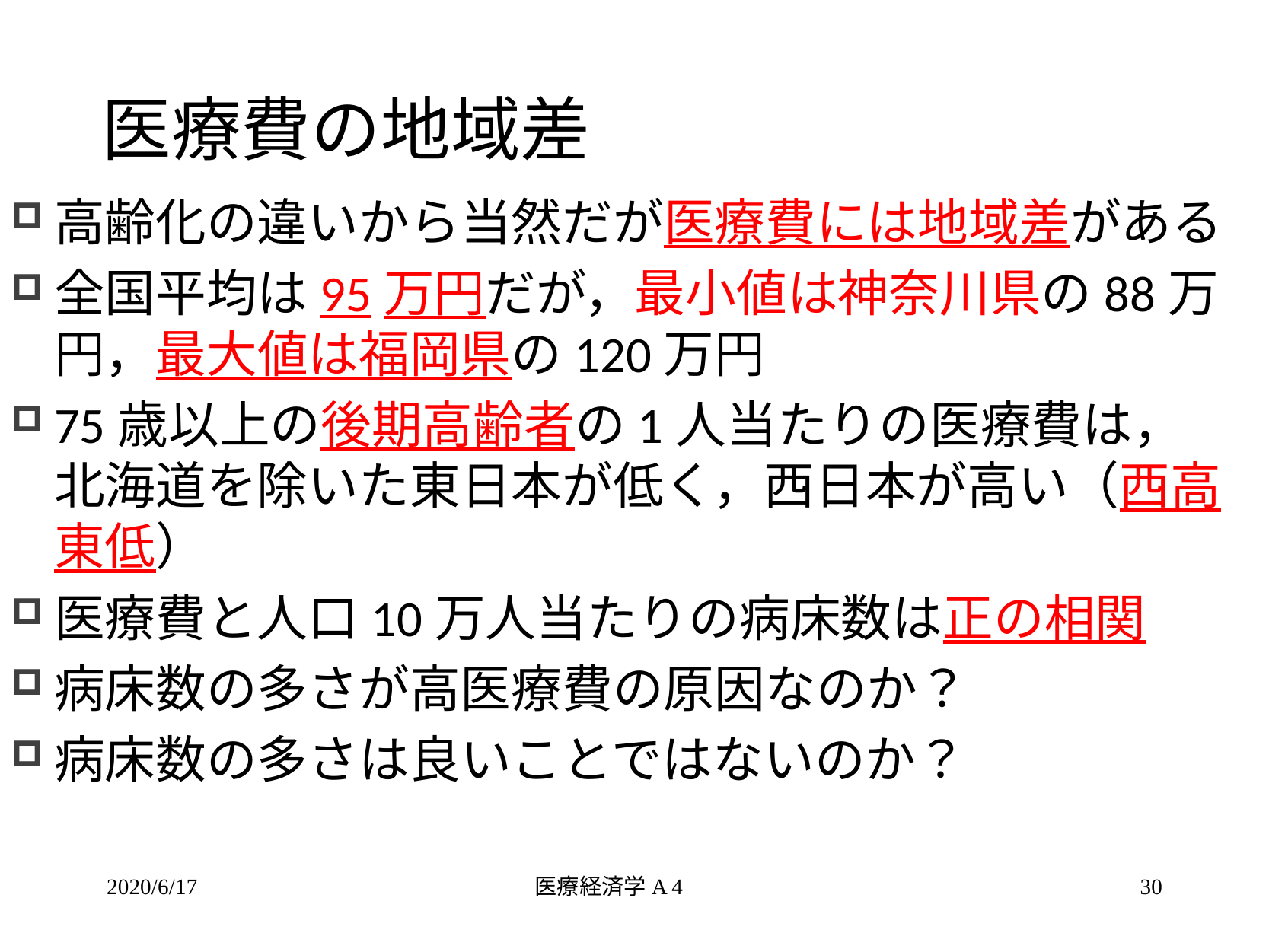

# 医療費の地域差
高齢化の違いから当然だが医療費には地域差がある
全国平均は95万円だが，最小値は神奈川県の88万円，最大値は福岡県の120万円
75歳以上の後期高齢者の1人当たりの医療費は，北海道を除いた東日本が低く，西日本が高い（西高東低）
医療費と人口10万人当たりの病床数は正の相関
病床数の多さが高医療費の原因なのか？
病床数の多さは良いことではないのか？

2020/6/17
医療経済学A 4
30